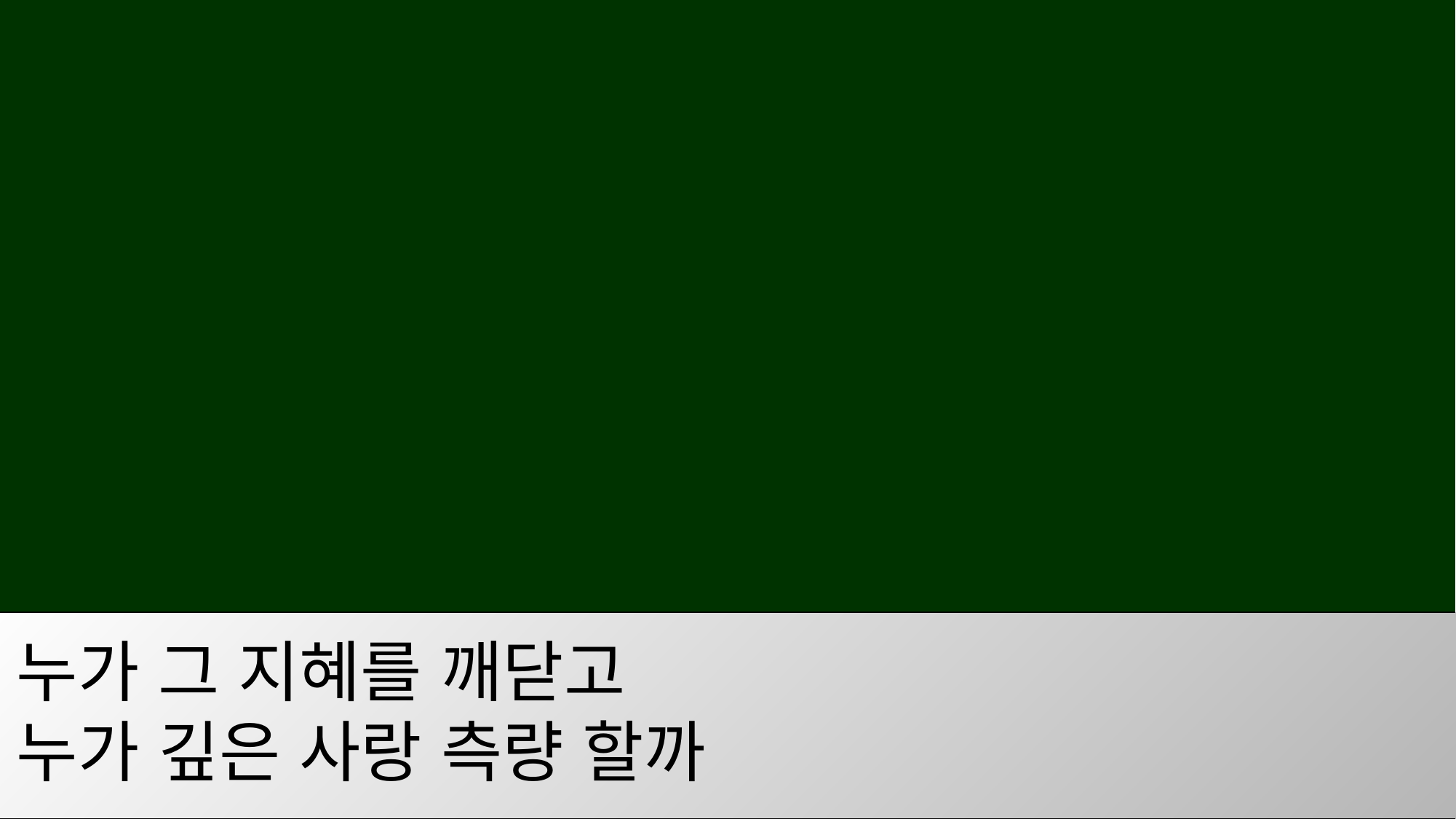

누가 그 지혜를 깨닫고
누가 깊은 사랑 측량 할까